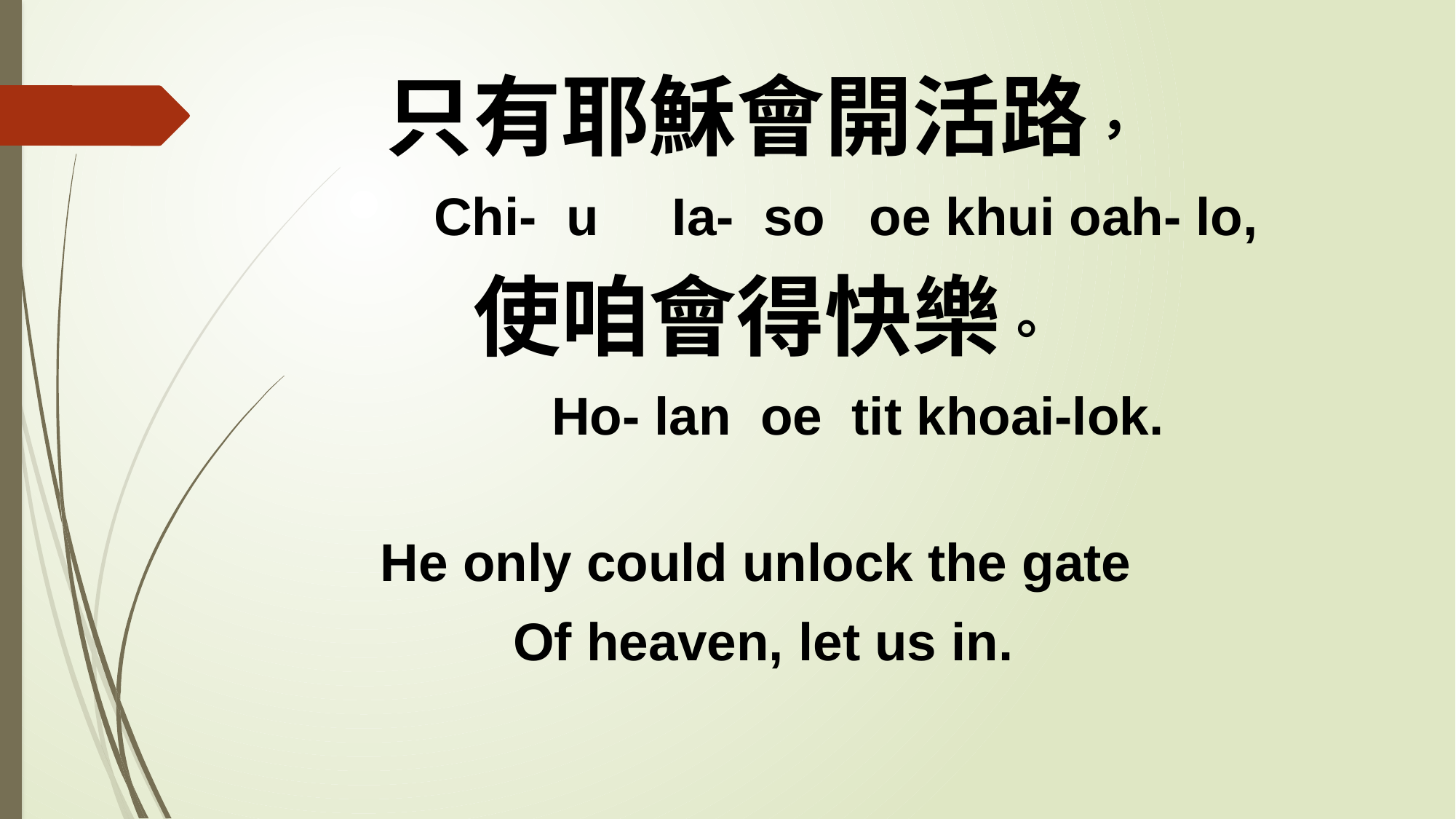

只有耶穌會開活路，
             Chi-  u     Ia-  so   oe khui oah- lo,
使咱會得快樂。
                     Ho- lan  oe  tit khoai-lok.

He only could unlock the gate
Of heaven, let us in.